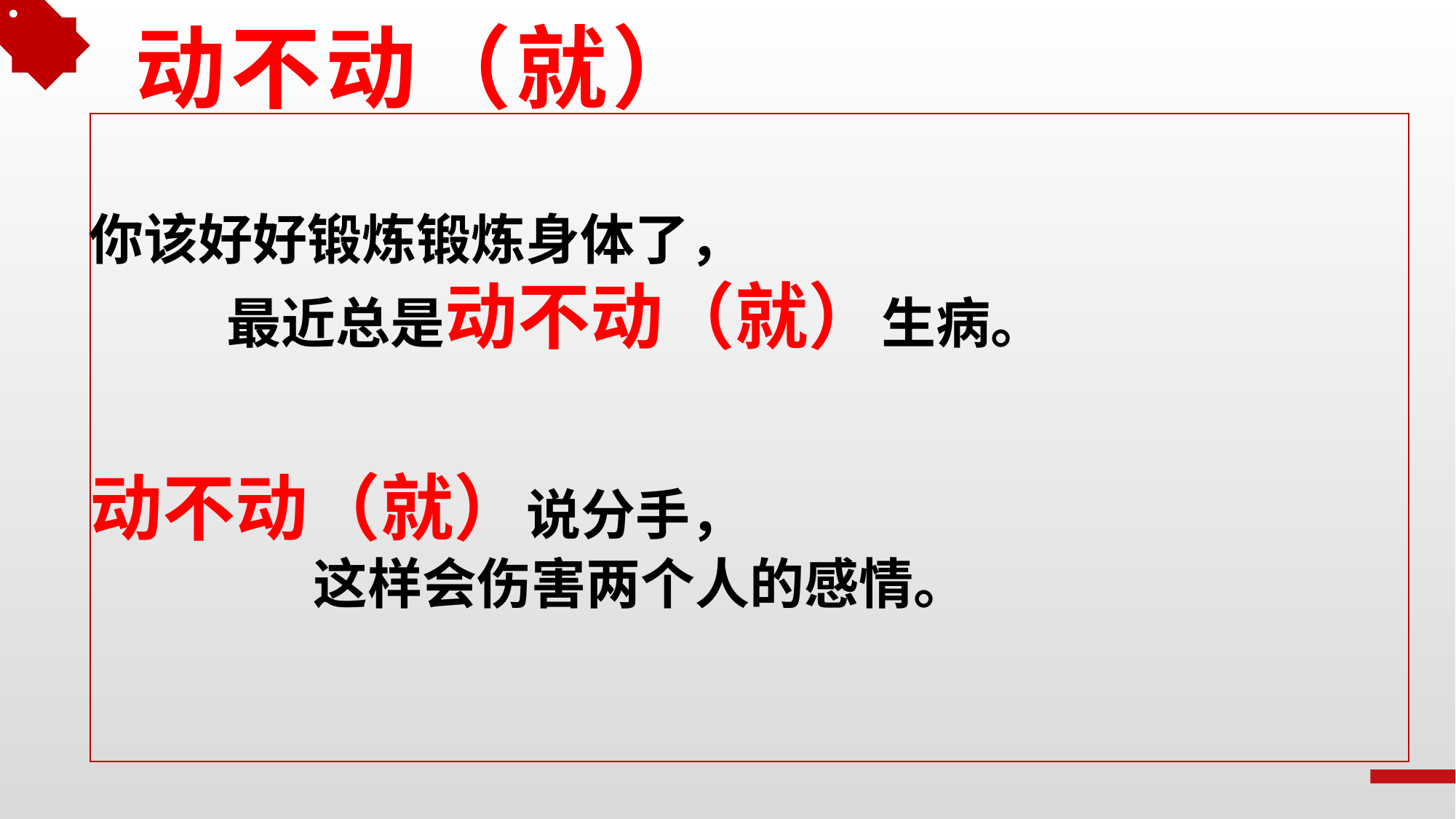

动不动（就）

你该好好锻炼锻炼身体了，
          最近总是动不动（就）生病。
动不动（就）说分手，
                 这样会伤害两个人的感情。